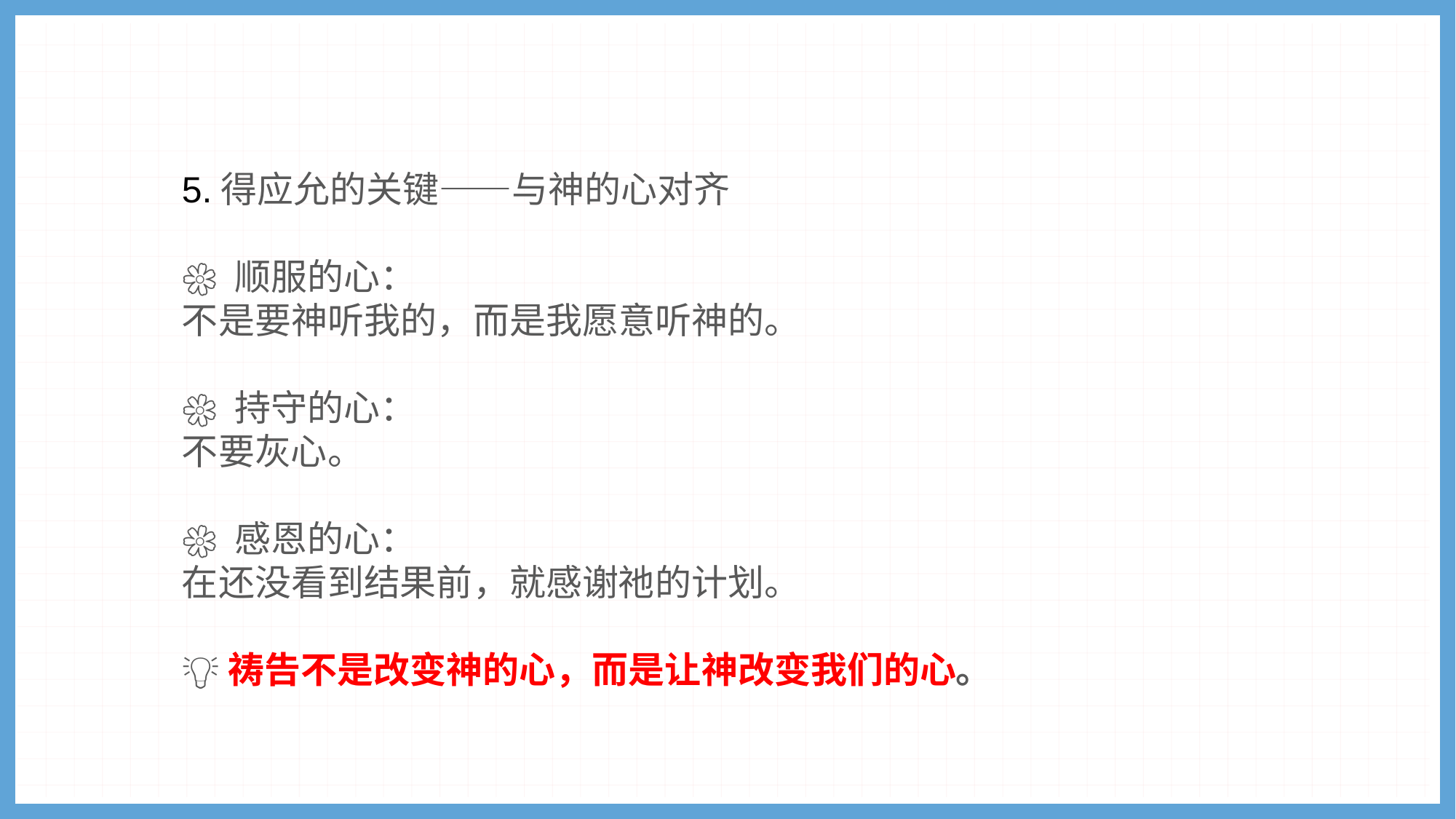

5.得应允的关键——与神的心对齐

🌼 顺服的心：
不是要神听我的，而是我愿意听神的。

🌼 持守的心：
不要灰心。

🌼 感恩的心：
在还没看到结果前，就感谢祂的计划。

💡祷告不是改变神的心，而是让神改变我们的心。